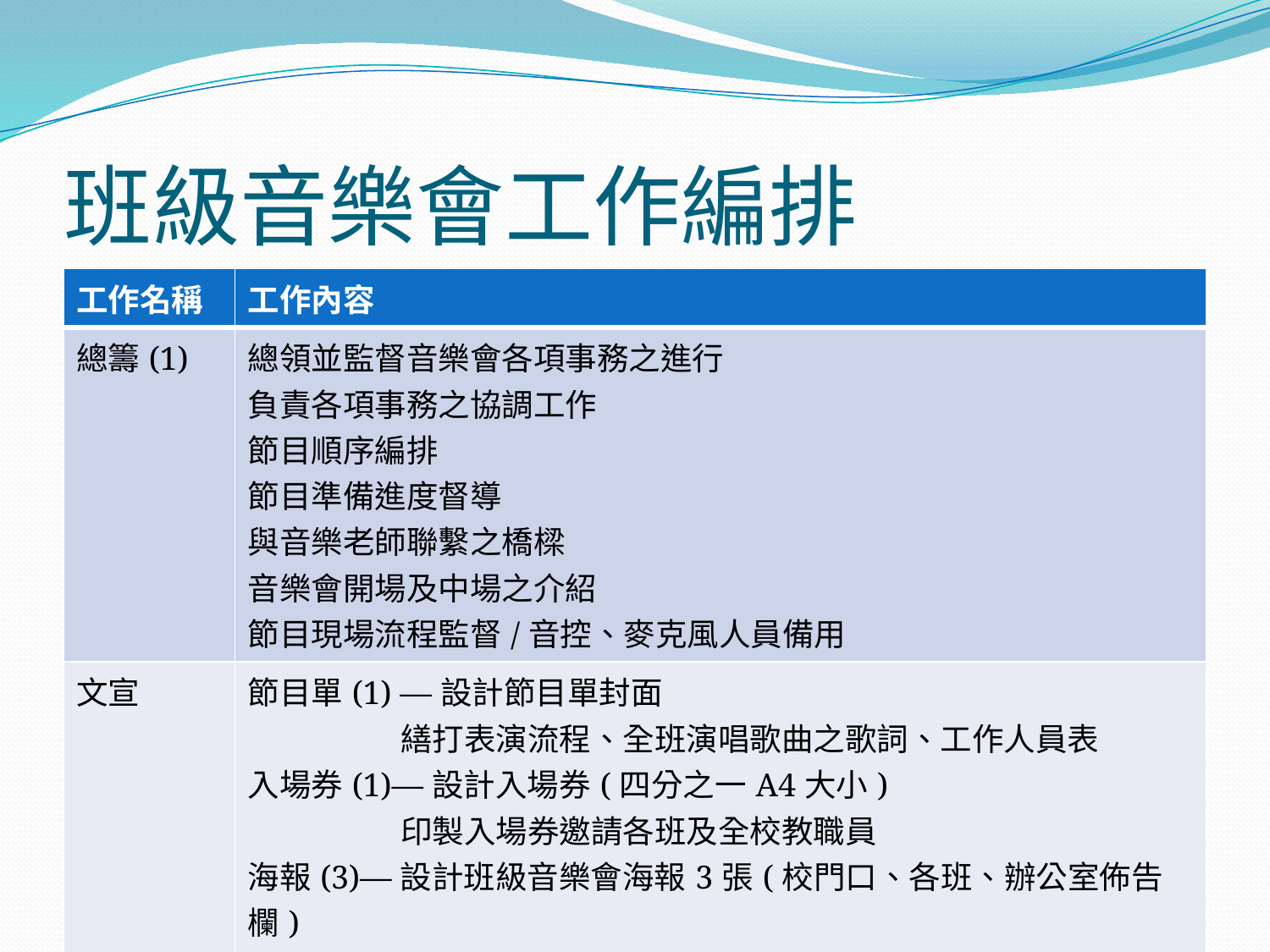

# 班級音樂會工作編排
| 工作名稱 | 工作內容 |
| --- | --- |
| 總籌(1) | 總領並監督音樂會各項事務之進行 負責各項事務之協調工作 節目順序編排 節目準備進度督導 與音樂老師聯繫之橋樑 音樂會開場及中場之介紹 節目現場流程監督/音控、麥克風人員備用 |
| 文宣 | 節目單(1) —設計節目單封面 繕打表演流程、全班演唱歌曲之歌詞、工作人員表 入場券(1)—設計入場券(四分之一A4大小) 印製入場券邀請各班及全校教職員 海報(3)—設計班級音樂會海報3張(校門口、各班、辦公室佈告欄) 音樂會當日運用海報佈置會場 |